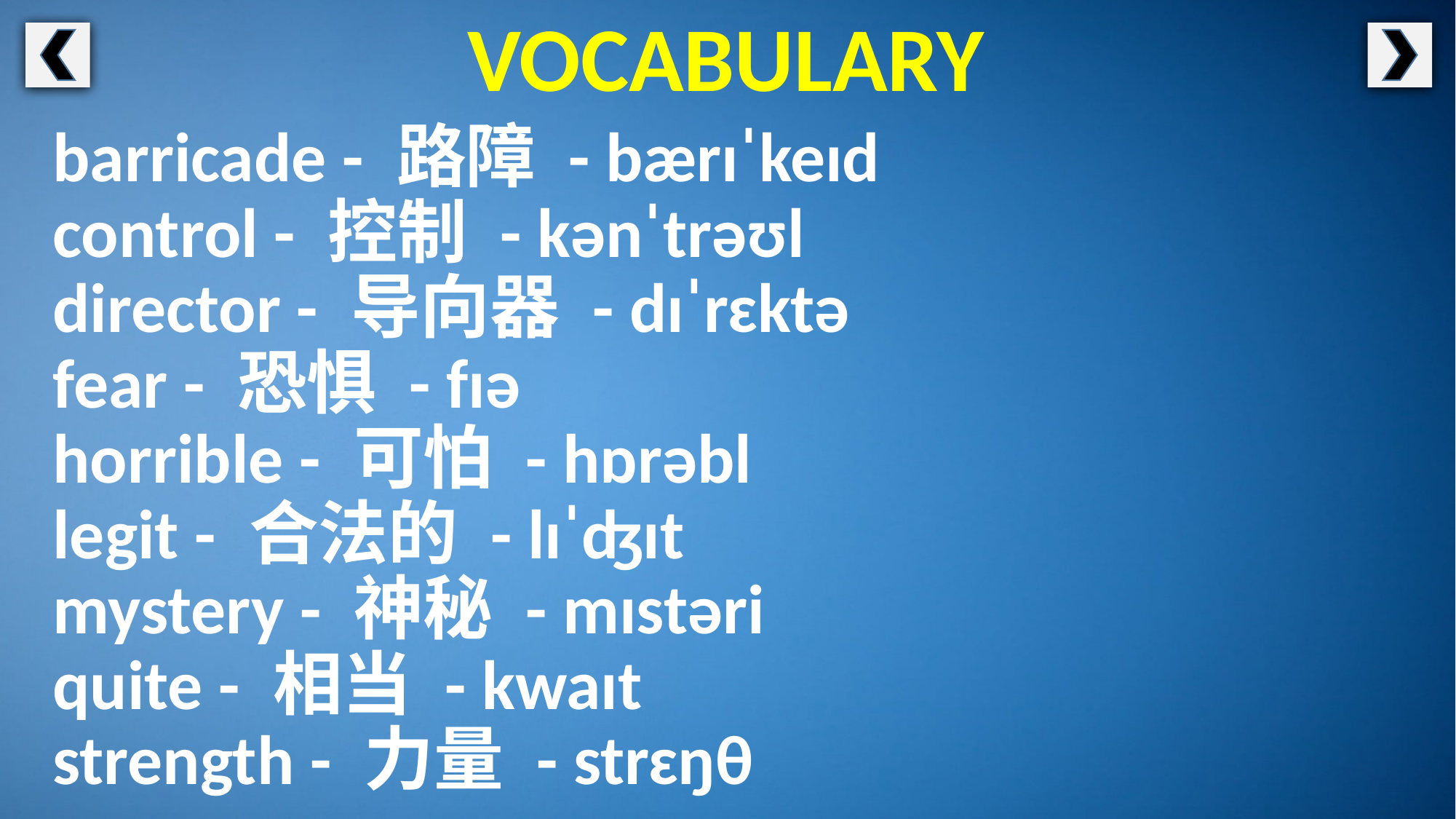

VOCABULARY
barricade - 路障 - bærɪˈkeɪd
control - 控制 - kənˈtrəʊl
director - 导向器 - dɪˈrɛktə
fear - 恐惧 - fɪə
horrible - 可怕 - hɒrəbl
legit - 合法的 - lɪˈʤɪt
mystery - 神秘 - mɪstəri
quite - 相当 - kwaɪt
strength - 力量 - strɛŋθ